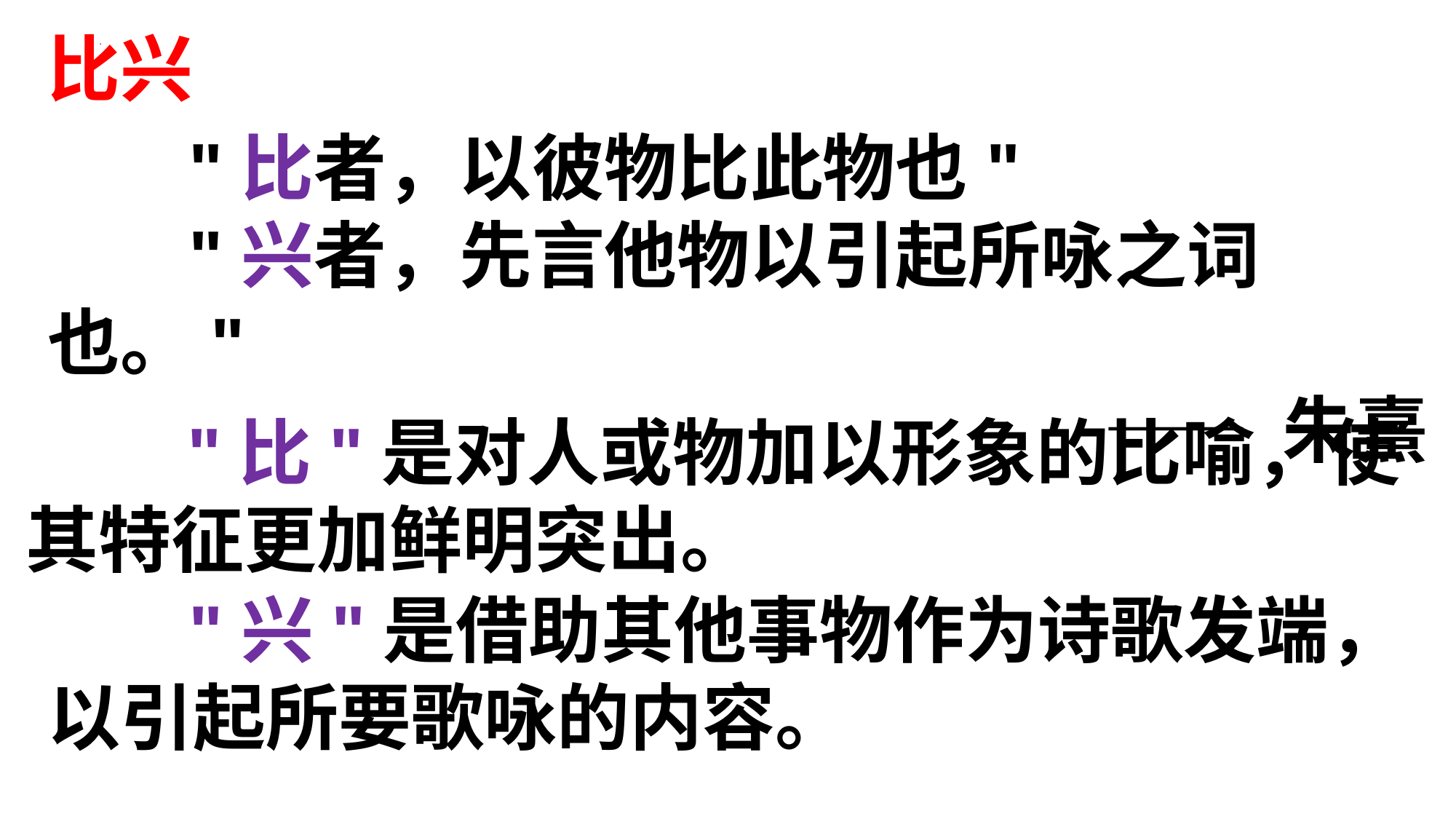

比兴
       "比者，以彼物比此物也"
       "兴者，先言他物以引起所咏之词也。"
—— 朱熹

        "比"是对人或物加以形象的比喻，使其特征更加鲜明突出。

       "兴"是借助其他事物作为诗歌发端，以引起所要歌咏的内容。